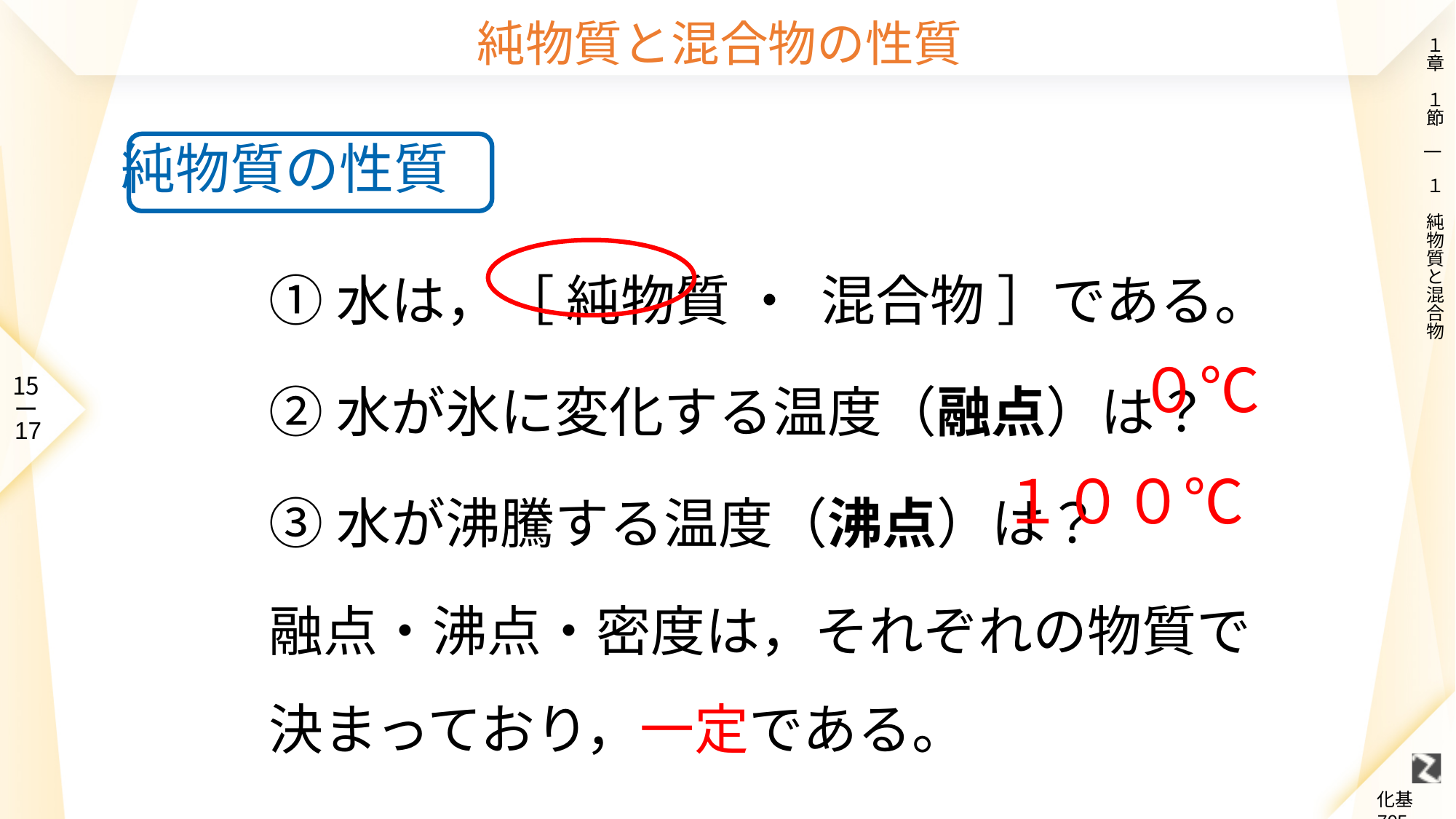

# 純物質と混合物の性質
１章　１節　|　１　純物質と混合物
純物質の性質

①水は，［ 純物質 ・  混合物 ］である。
②水が氷に変化する温度（融点）は？
③水が沸騰する温度（沸点）は？

０℃
１００℃
融点・沸点・密度は，それぞれの物質で決まっており，一定である。